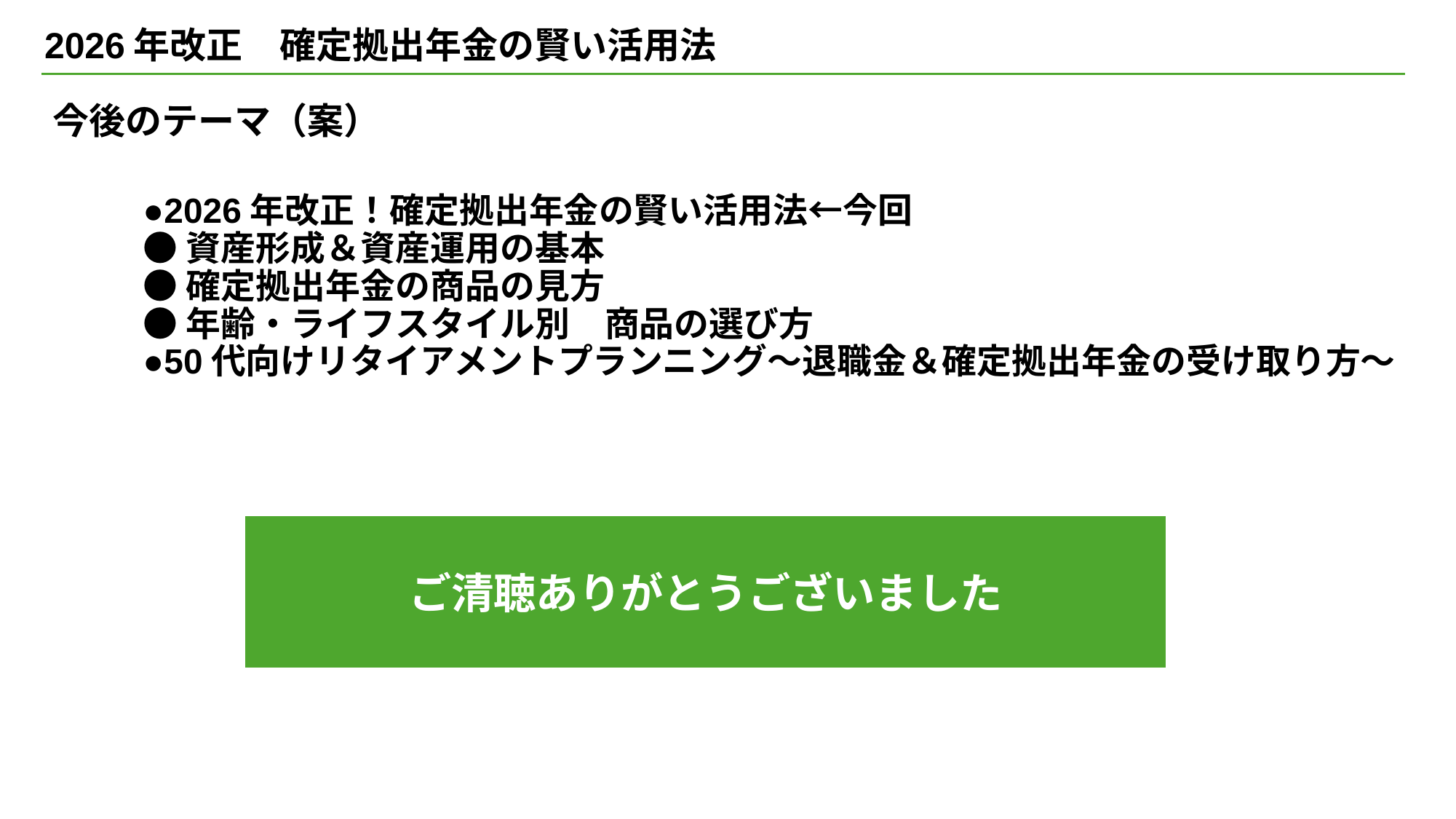

# 2026年改正　確定拠出年金の賢い活用法
今後のテーマ（案）
●2026年改正！確定拠出年金の賢い活用法←今回
●資産形成＆資産運用の基本
●確定拠出年金の商品の見方
●年齢・ライフスタイル別　商品の選び方
●50代向けリタイアメントプランニング～退職金＆確定拠出年金の受け取り方～
ご清聴ありがとうございました